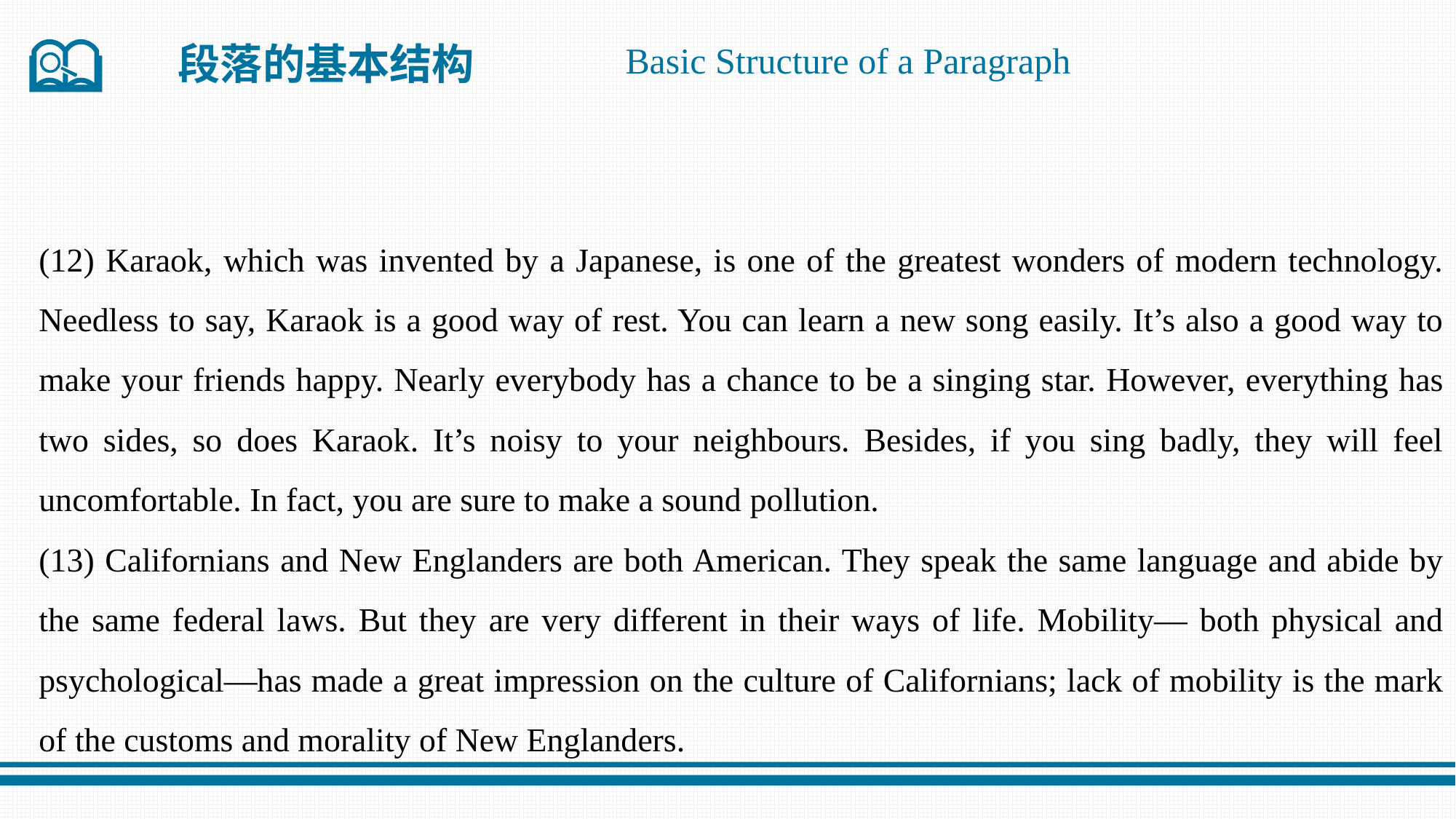

段落的基本结构
Basic Structure of a Paragraph
(12) Karaok, which was invented by a Japanese, is one of the greatest wonders of modern technology. Needless to say, Karaok is a good way of rest. You can learn a new song easily. It’s also a good way to make your friends happy. Nearly everybody has a chance to be a singing star. However, everything has two sides, so does Karaok. It’s noisy to your neighbours. Besides, if you sing badly, they will feel uncomfortable. In fact, you are sure to make a sound pollution.
(13) Californians and New Englanders are both American. They speak the same language and abide by the same federal laws. But they are very different in their ways of life. Mobility— both physical and psychological—has made a great impression on the culture of Californians; lack of mobility is the mark of the customs and morality of New Englanders.